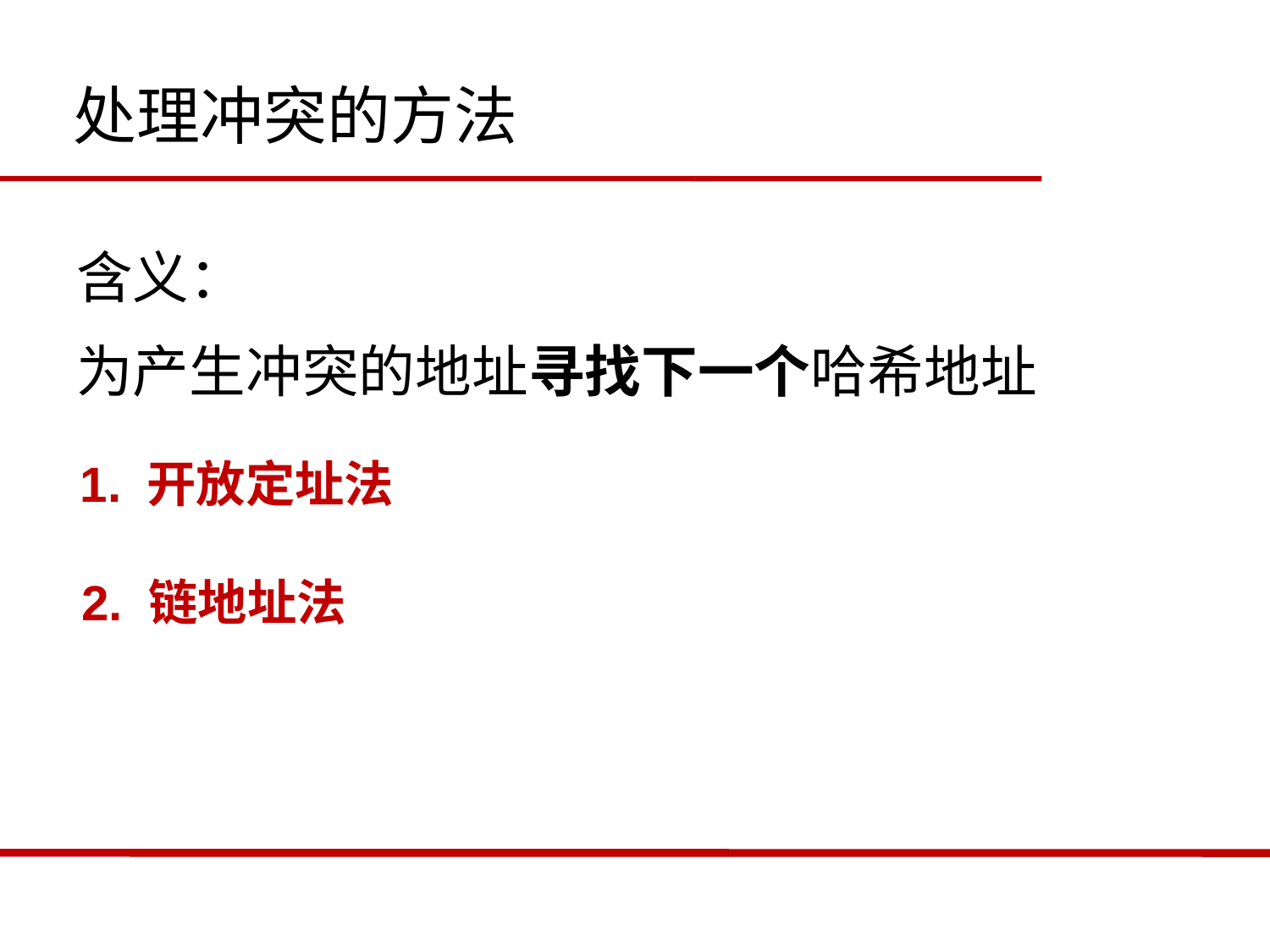

处理冲突的方法
含义：
为产生冲突的地址寻找下一个哈希地址
1. 开放定址法
2. 链地址法